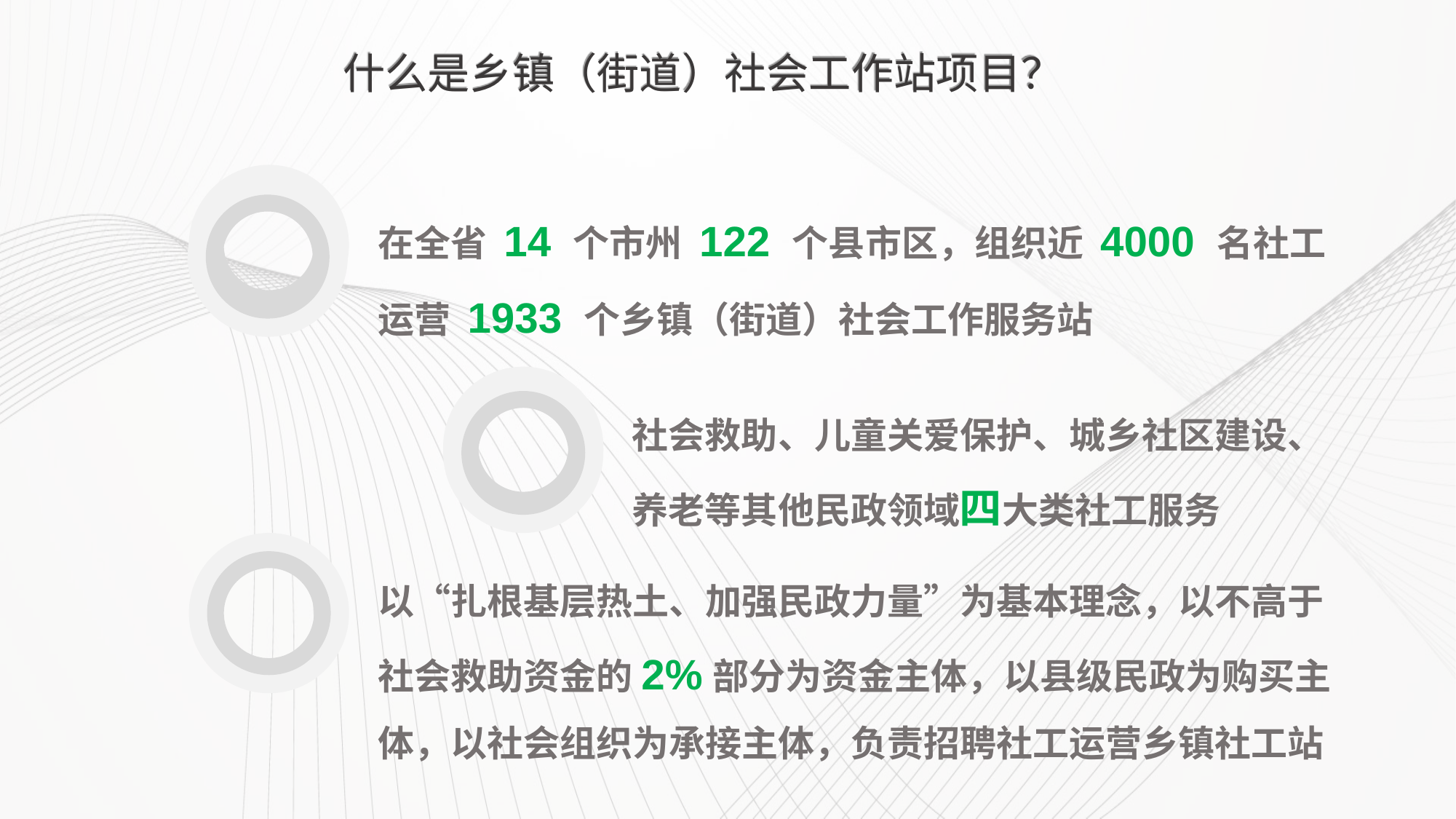

什么是乡镇（街道）社会工作站项目？

在全省 14 个市州 122 个县市区，组织近 4000 名社工
运营 1933 个乡镇（街道）社会工作服务站

社会救助、儿童关爱保护、城乡社区建设、养老等其他民政领域四大类社工服务

以“扎根基层热土、加强民政力量”为基本理念，以不高于社会救助资金的2%部分为资金主体，以县级民政为购买主体，以社会组织为承接主体，负责招聘社工运营乡镇社工站